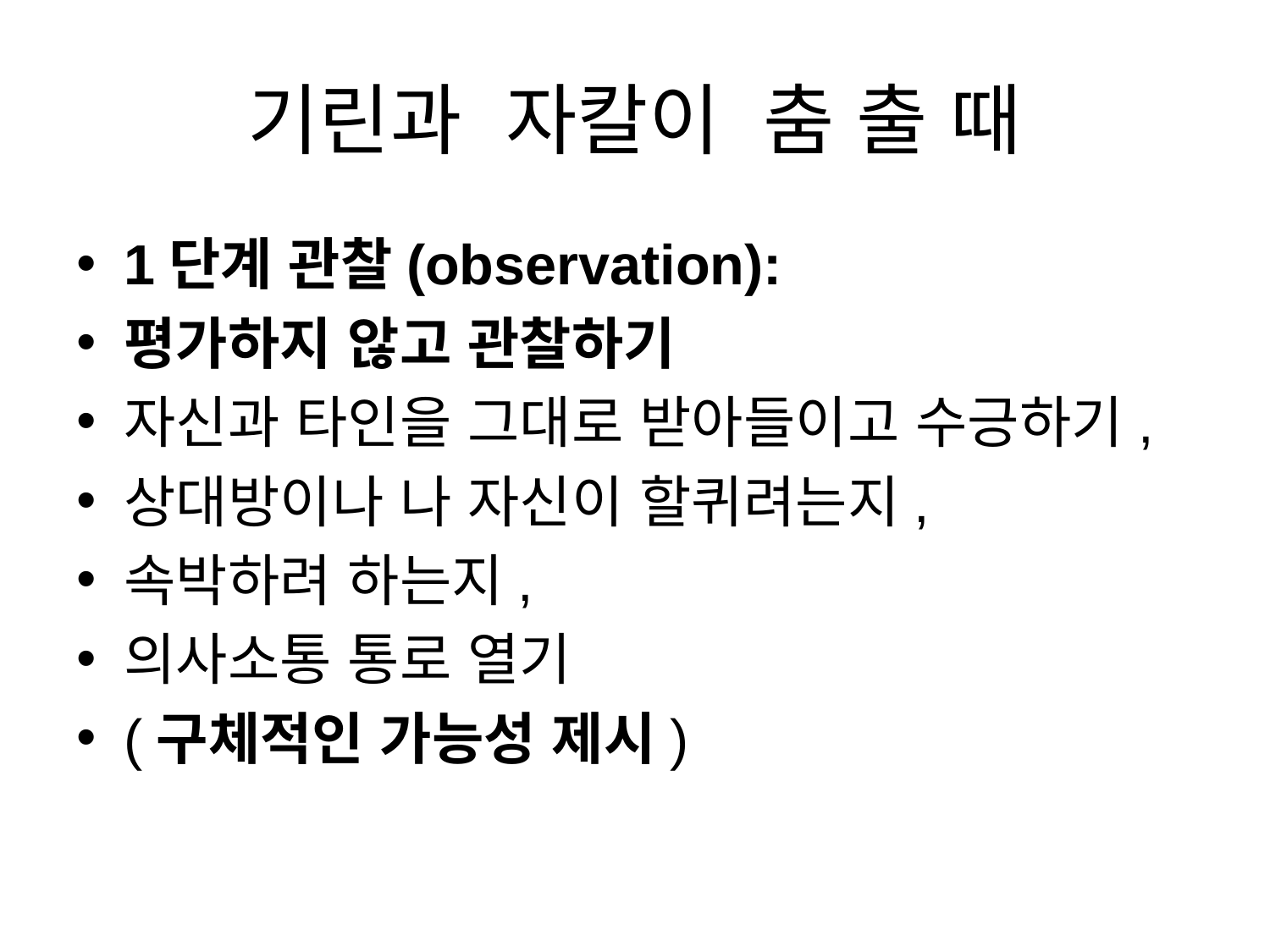

# 기린과  자칼이  춤 출 때
1단계 관찰(observation):
평가하지 않고 관찰하기
자신과 타인을 그대로 받아들이고 수긍하기,
상대방이나 나 자신이 할퀴려는지,
속박하려 하는지,
의사소통 통로 열기
(구체적인 가능성 제시)